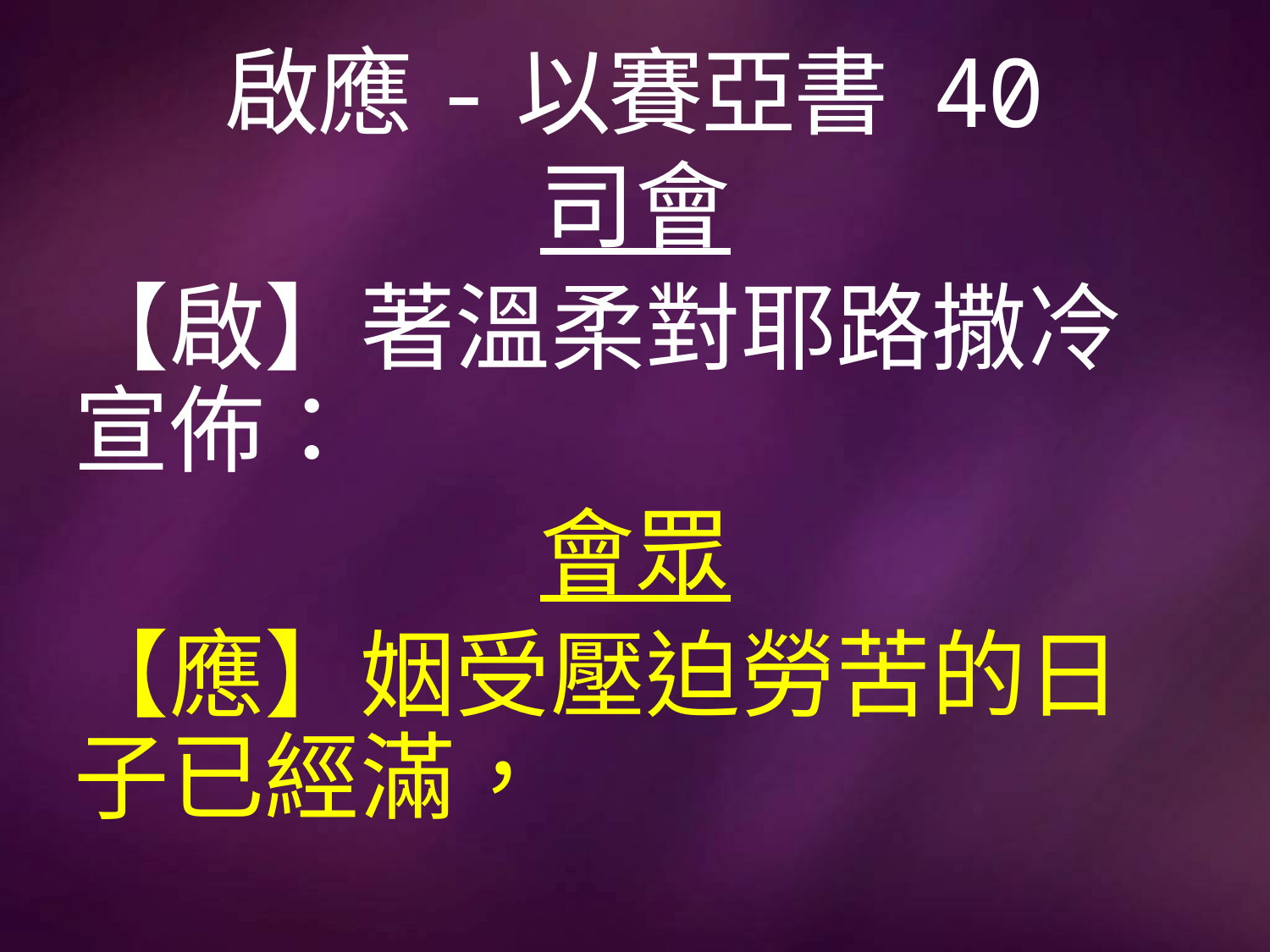

# 啟應-以賽亞書 40
司會
【啟】著溫柔對耶路撒冷宣佈：
會眾
【應】姻受壓迫勞苦的日子已經滿，